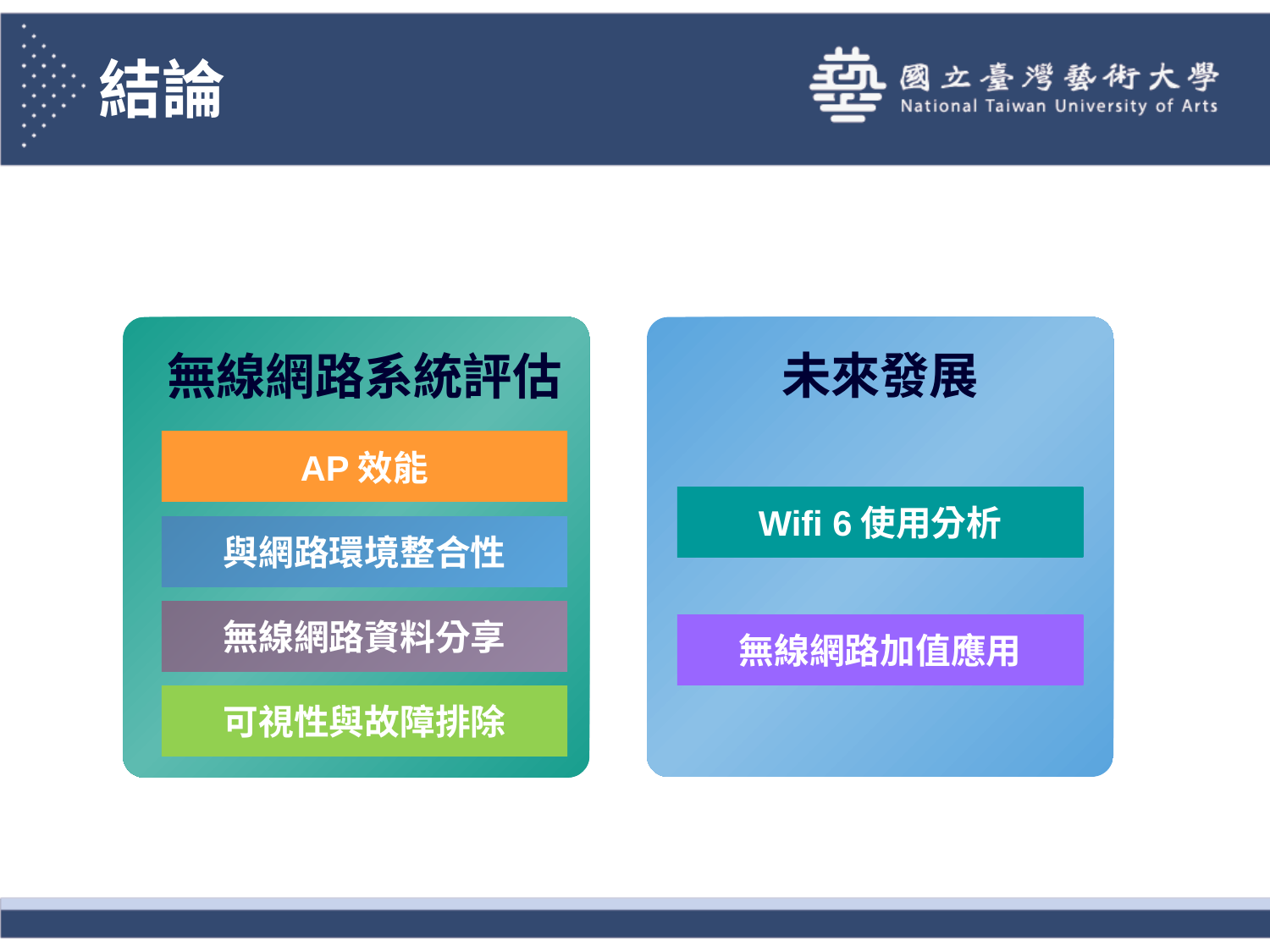

# 結論

未來發展
無線網路系統評估
AP效能
Wifi 6使用分析
與網路環境整合性
無線網路資料分享
無線網路加值應用
可視性與故障排除